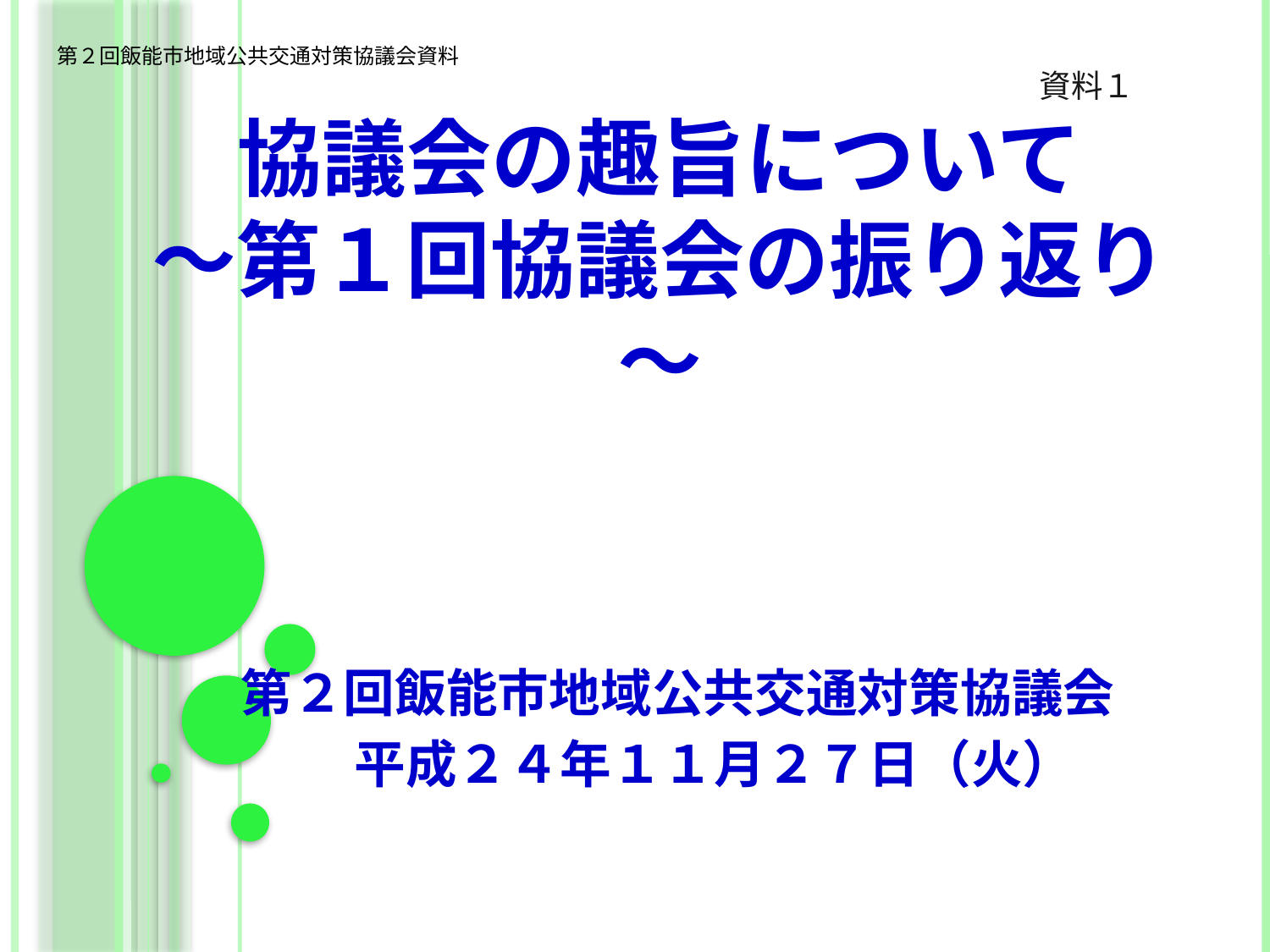

第２回飯能市地域公共交通対策協議会資料
資料１
# 協議会の趣旨について ～第１回協議会の振り返り～
第２回飯能市地域公共交通対策協議会
平成２４年１１月２７日（火）